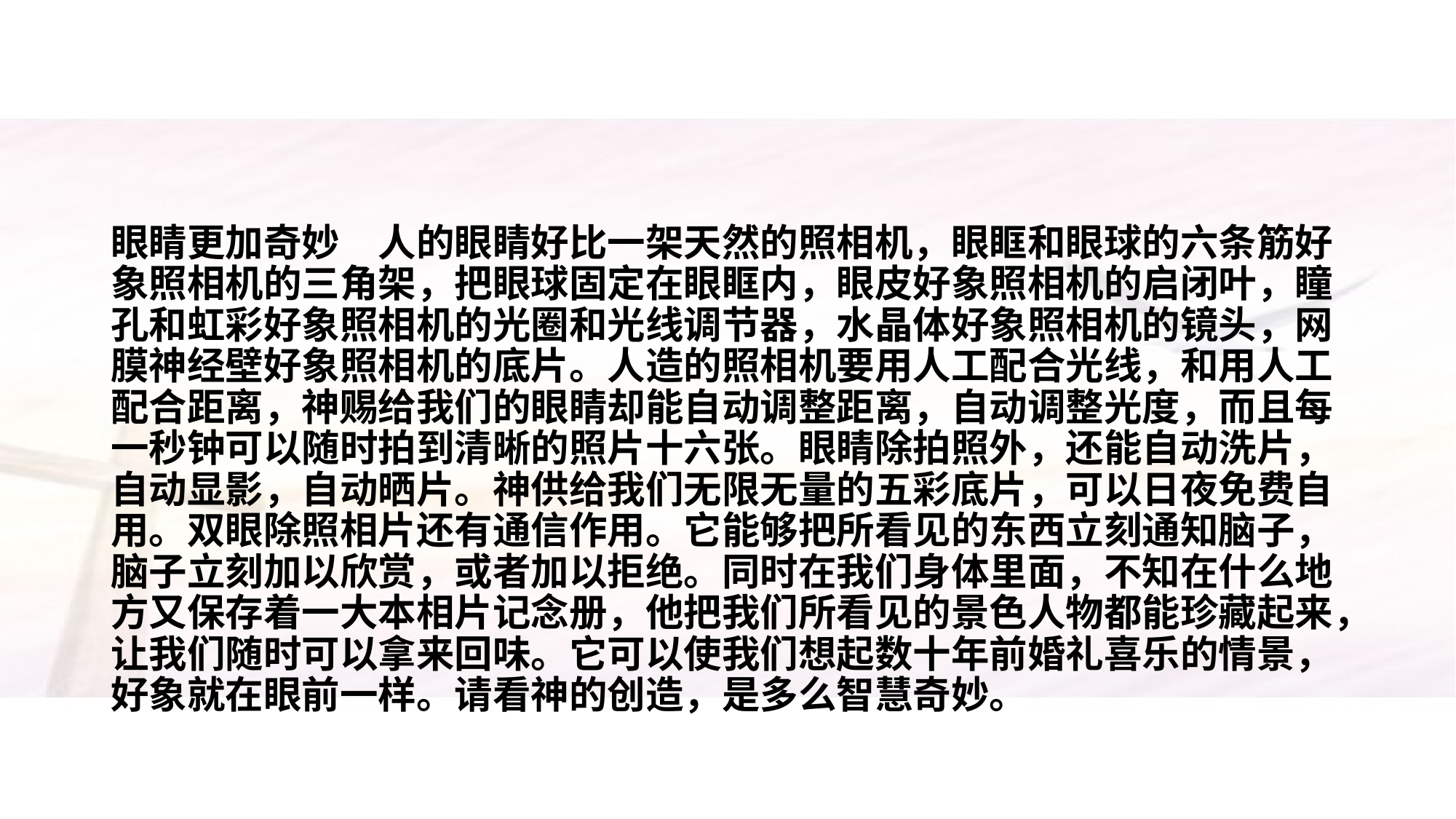

#
眼睛更加奇妙　人的眼睛好比一架天然的照相机，眼眶和眼球的六条筋好象照相机的三角架，把眼球固定在眼眶内，眼皮好象照相机的启闭叶，瞳孔和虹彩好象照相机的光圈和光线调节器，水晶体好象照相机的镜头，网膜神经壁好象照相机的底片。人造的照相机要用人工配合光线，和用人工配合距离，神赐给我们的眼睛却能自动调整距离，自动调整光度，而且每一秒钟可以随时拍到清晰的照片十六张。眼睛除拍照外，还能自动洗片，自动显影，自动晒片。神供给我们无限无量的五彩底片，可以日夜免费自用。双眼除照相片还有通信作用。它能够把所看见的东西立刻通知脑子，脑子立刻加以欣赏，或者加以拒绝。同时在我们身体里面，不知在什么地方又保存着一大本相片记念册，他把我们所看见的景色人物都能珍藏起来，让我们随时可以拿来回味。它可以使我们想起数十年前婚礼喜乐的情景，好象就在眼前一样。请看神的创造，是多么智慧奇妙。